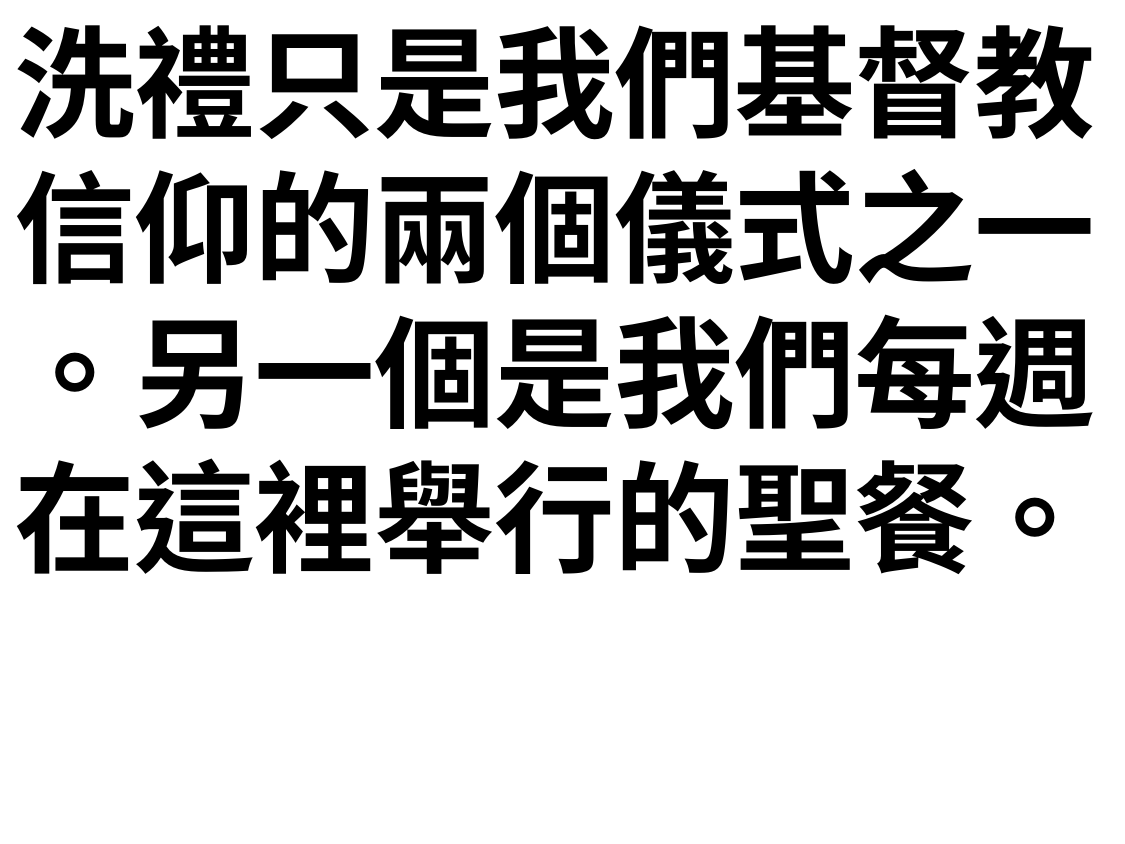

洗禮只是我們基督教信仰的兩個儀式之一
。另一個是我們每週在這裡舉行的聖餐。